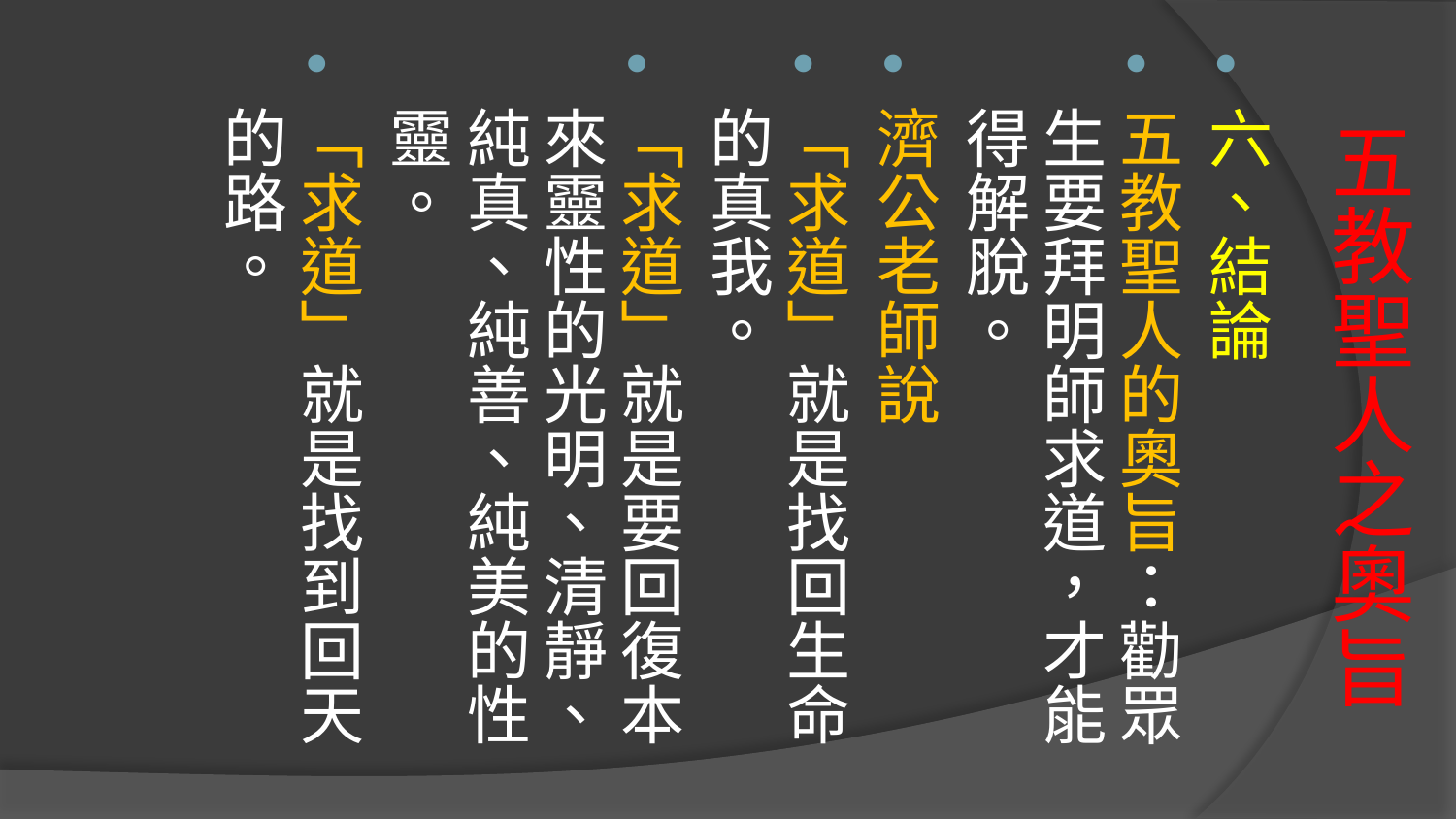

六、結論
五教聖人的奧旨：勸眾生要拜明師求道，才能得解脫。
濟公老師說
「求道」就是找回生命的真我。
「求道」就是要回復本來靈性的光明、清靜、純真、純善、純美的性靈。
「求道」就是找到回天的路。

# 五教聖人之奧旨